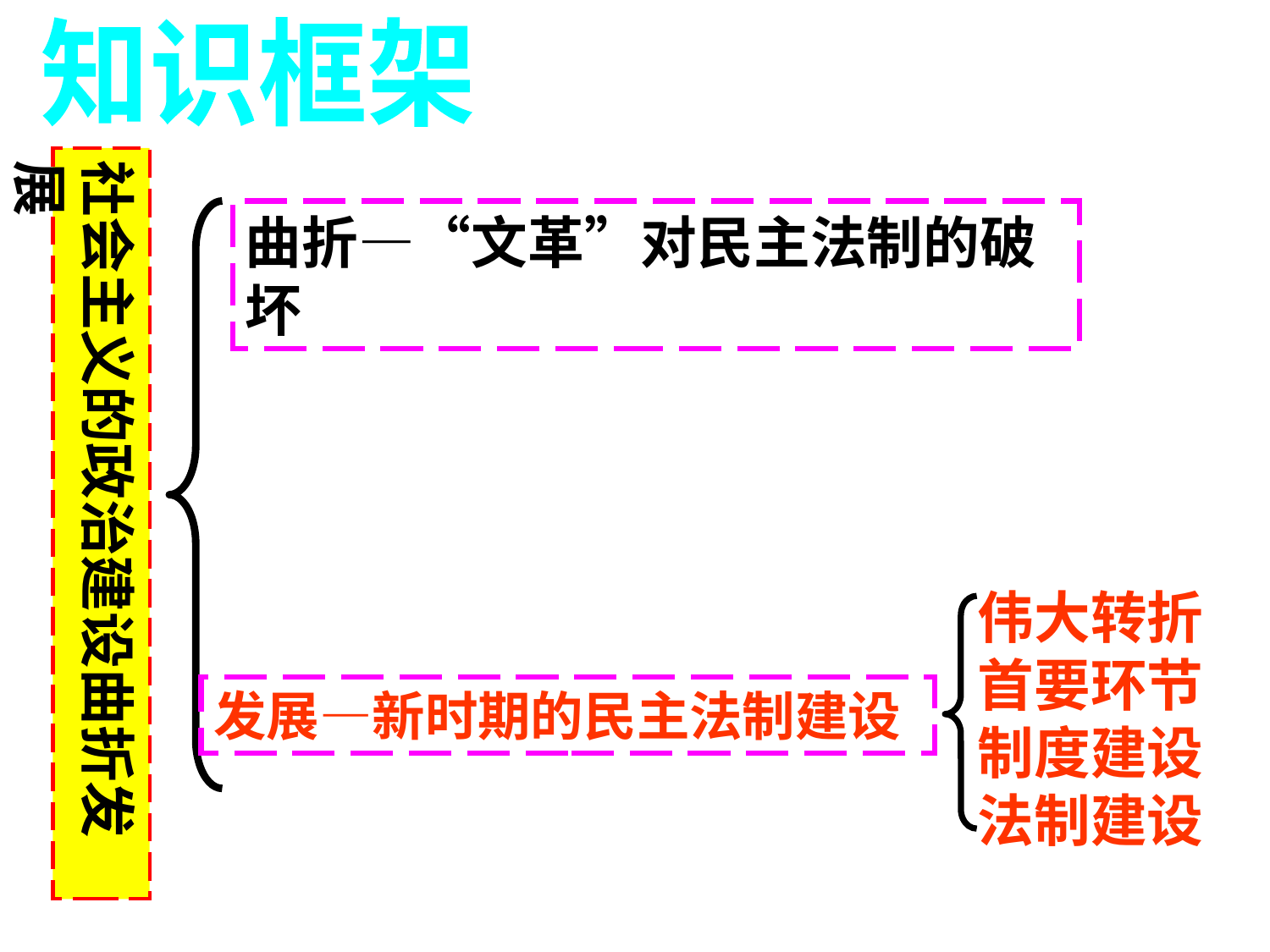

知识框架
社会主义的政治建设曲折发展

曲折—“文革”对民主法制的破坏
伟大转折
首要环节
制度建设
法制建设

发展—新时期的民主法制建设